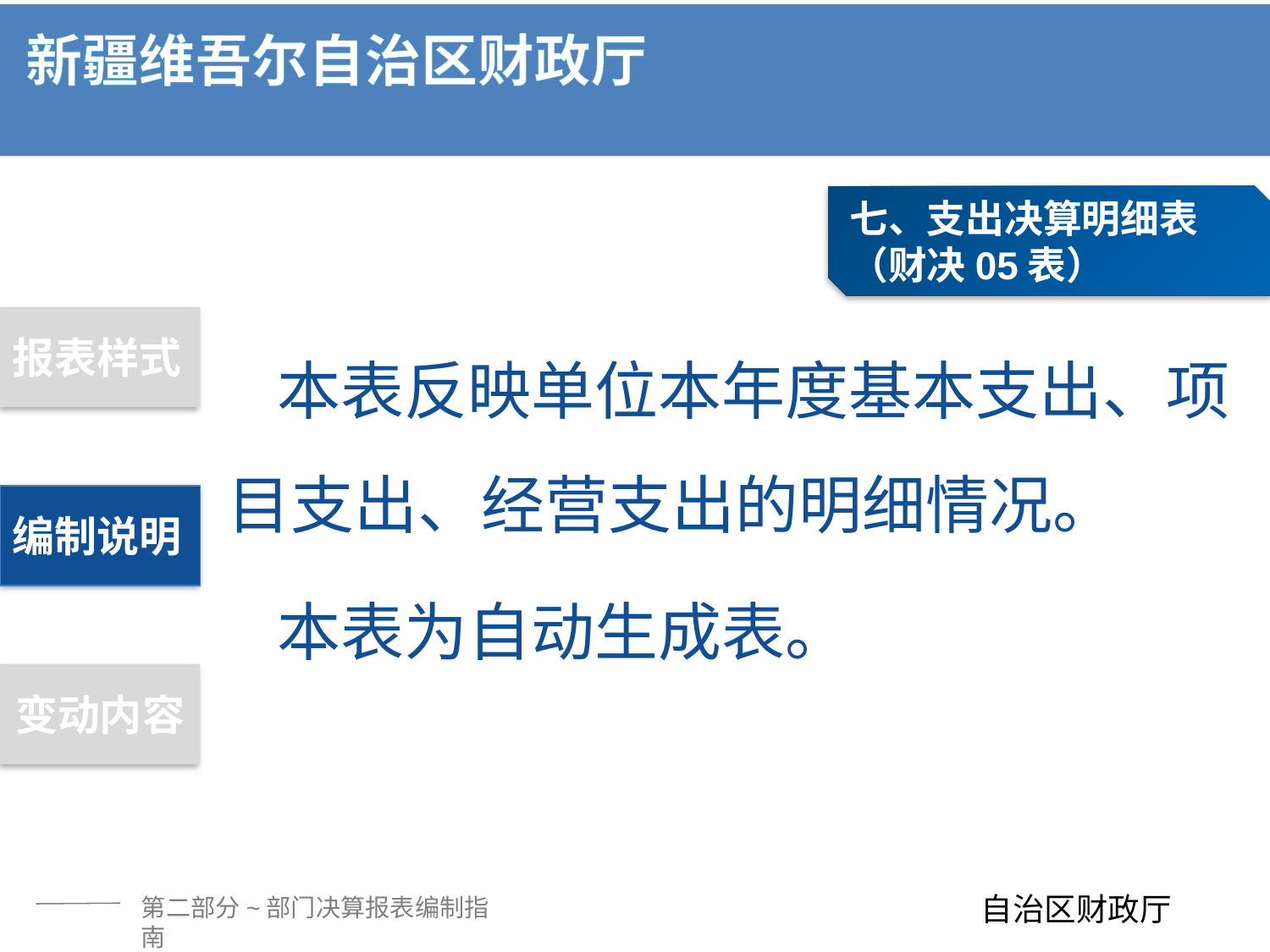

七、支出决算明细表
（财决05表）

本表反映单位本年度基本支出、项目支出、经营支出的明细情况。
本表为自动生成表。
报表样式
编制说明
变动内容
第二部分~部门决算报表编制指南
47